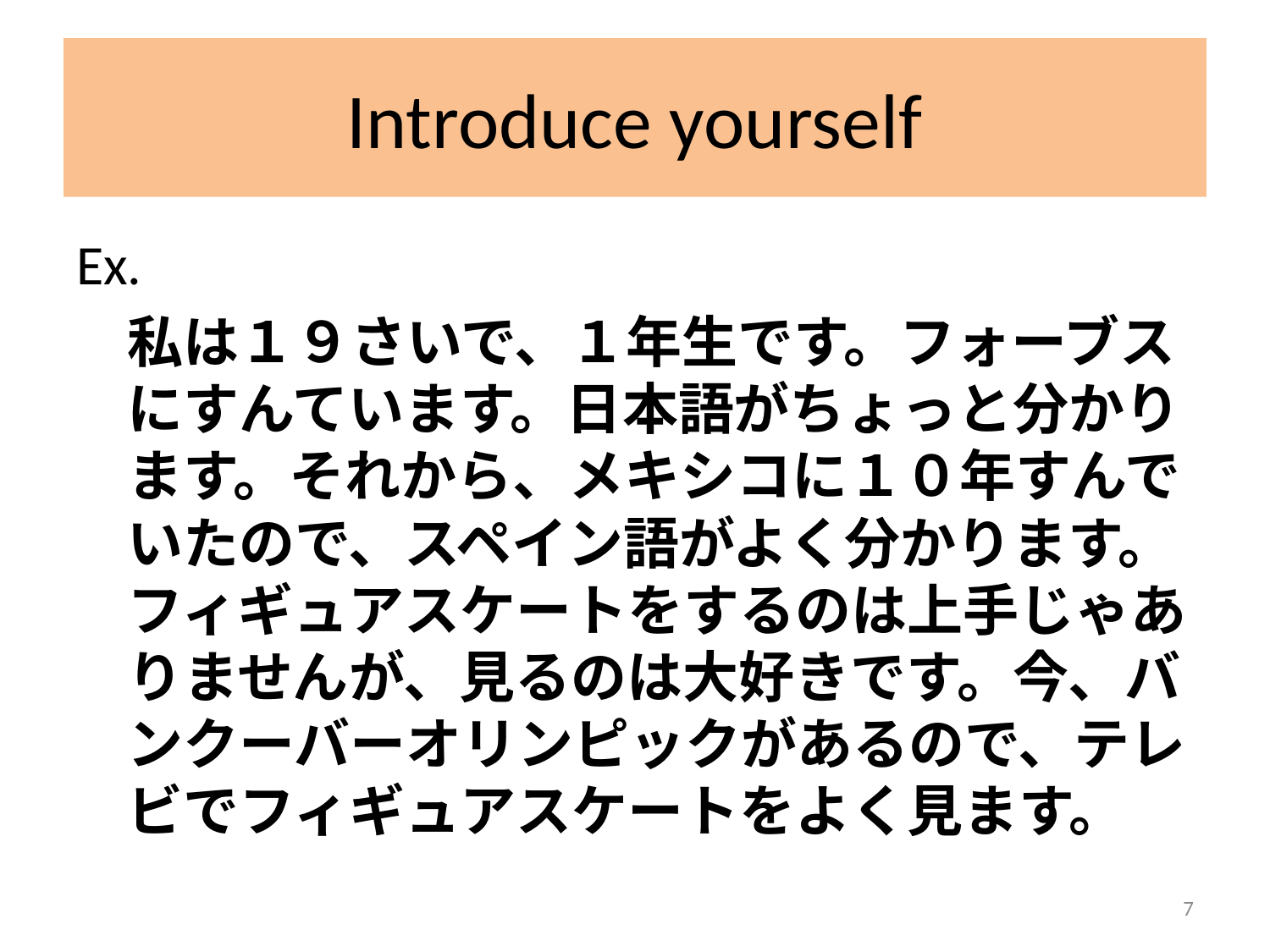

# Introduce yourself
Ex.
	私は１９さいで、１年生です。フォーブスにすんています。日本語がちょっと分かります。それから、メキシコに１０年すんでいたので、スペイン語がよく分かります。フィギュアスケートをするのは上手じゃありませんが、見るのは大好きです。今、バンクーバーオリンピックがあるので、テレビでフィギュアスケートをよく見ます。
7